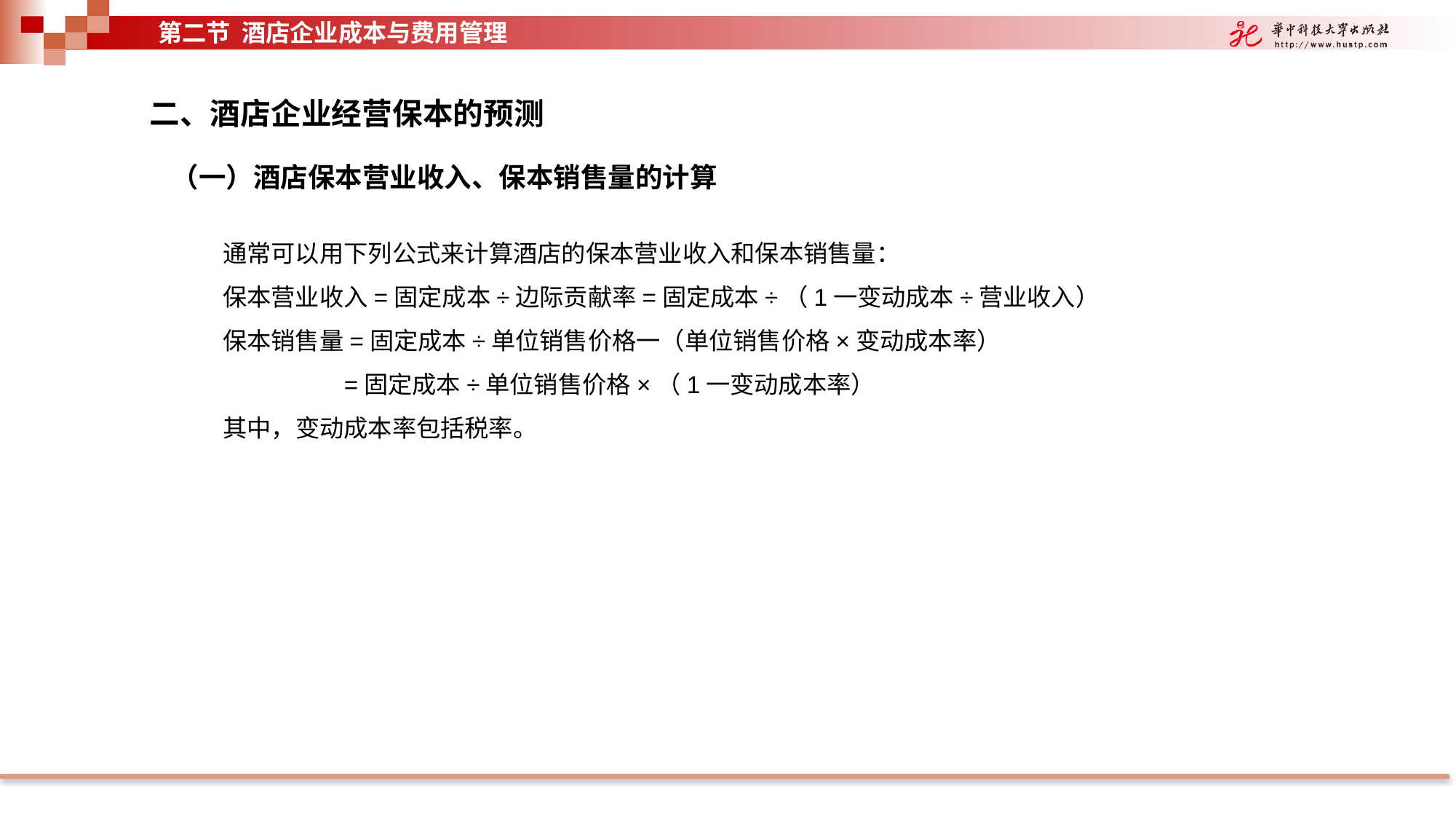

第二节  酒店企业成本与费用管理
二、酒店企业经营保本的预测
（一）酒店保本营业收入、保本销售量的计算
通常可以用下列公式来计算酒店的保本营业收入和保本销售量：
保本营业收入=固定成本÷边际贡献率=固定成本÷（1一变动成本÷营业收入）
保本销售量=固定成本÷单位销售价格一（单位销售价格×变动成本率）
                  =固定成本÷单位销售价格×（1一变动成本率）
其中，变动成本率包括税率。